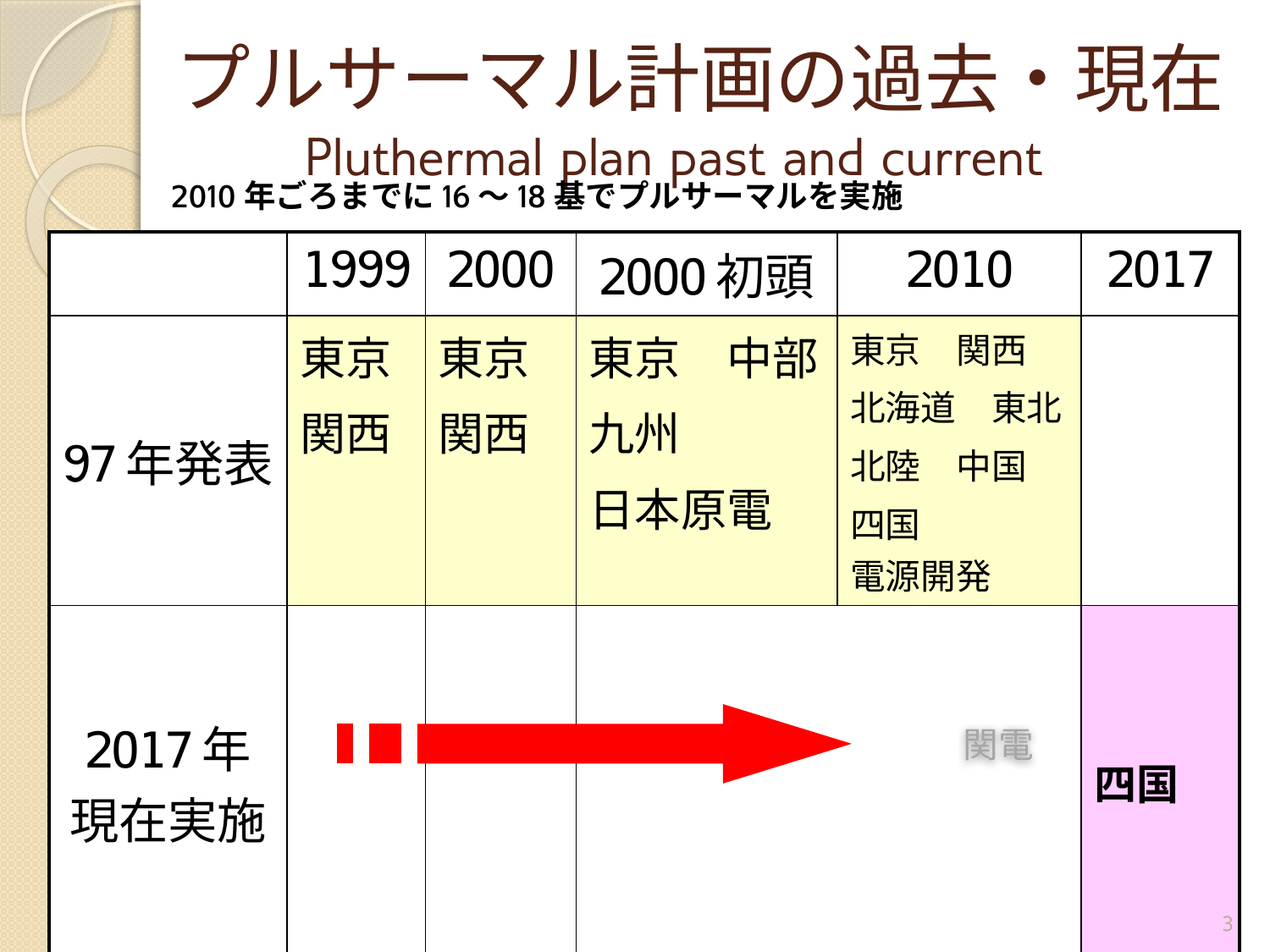

# プルサーマル計画の過去・現在 Pluthermal plan past and current
2010年ごろまでに16～18基でプルサーマルを実施
|  | 1999 | 2000 | 2000初頭 | 2010 | 2017 |
| --- | --- | --- | --- | --- | --- |
| 97年発表 | 東京 関西 | 東京 関西 | 東京　中部 九州　 日本原電 | 東京　関西 北海道　東北 北陸　中国　 四国　 電源開発 |  |
| 2017年 現在実施 |  |  |  |  | 四国 |

関電
3